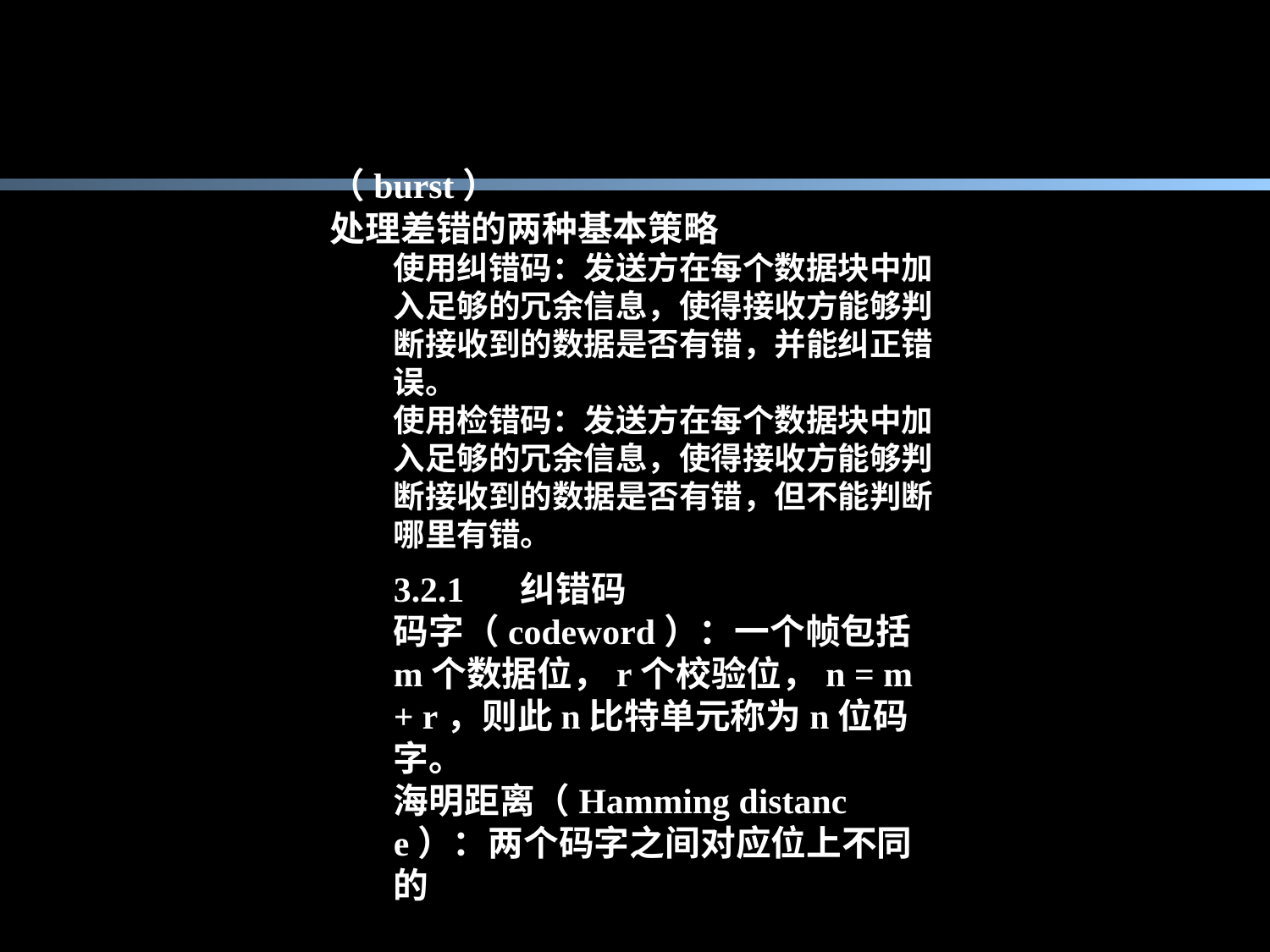

#
差错出现的特点：随机，连续突发（burst）
处理差错的两种基本策略
使用纠错码：发送方在每个数据块中加入足够的冗余信息，使得接收方能够判断接收到的数据是否有错，并能纠正错误。
使用检错码：发送方在每个数据块中加入足够的冗余信息，使得接收方能够判断接收到的数据是否有错，但不能判断哪里有错。
3.2.1	纠错码
码字（codeword）：一个帧包括m个数据位，r个校验位，n = m + r，则此n比特单元称为n位码字。
海明距离（Hamming distance）：两个码字之间对应位上不同的比特位数目。